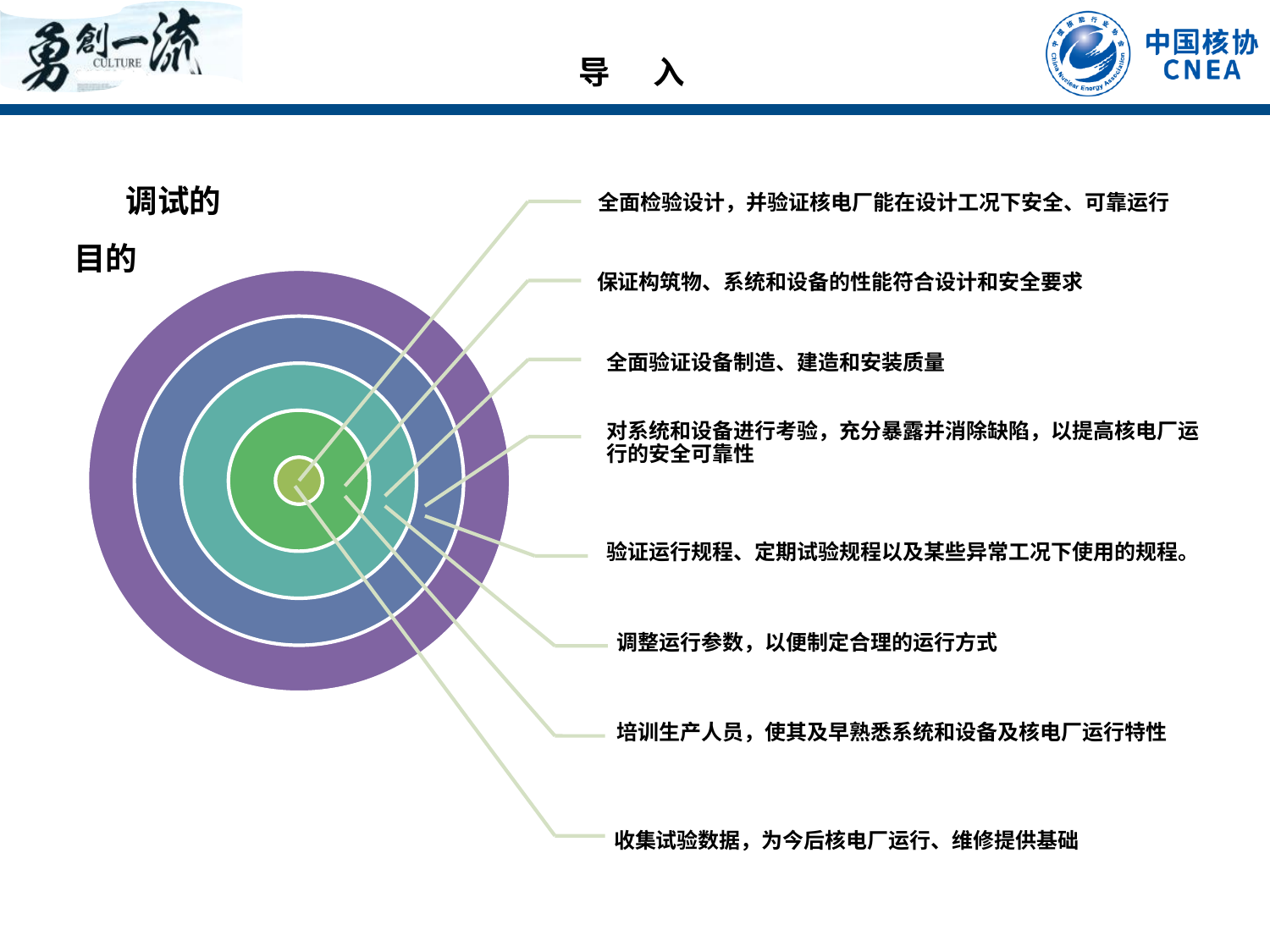

导      入
 调试的目的
全面检验设计，并验证核电厂能在设计工况下安全、可靠运行

保证构筑物、系统和设备的性能符合设计和安全要求

全面验证设备制造、建造和安装质量

对系统和设备进行考验，充分暴露并消除缺陷，以提高核电厂运行的安全可靠性

验证运行规程、定期试验规程以及某些异常工况下使用的规程。

调整运行参数，以便制定合理的运行方式

培训生产人员，使其及早熟悉系统和设备及核电厂运行特性

收集试验数据，为今后核电厂运行、维修提供基础